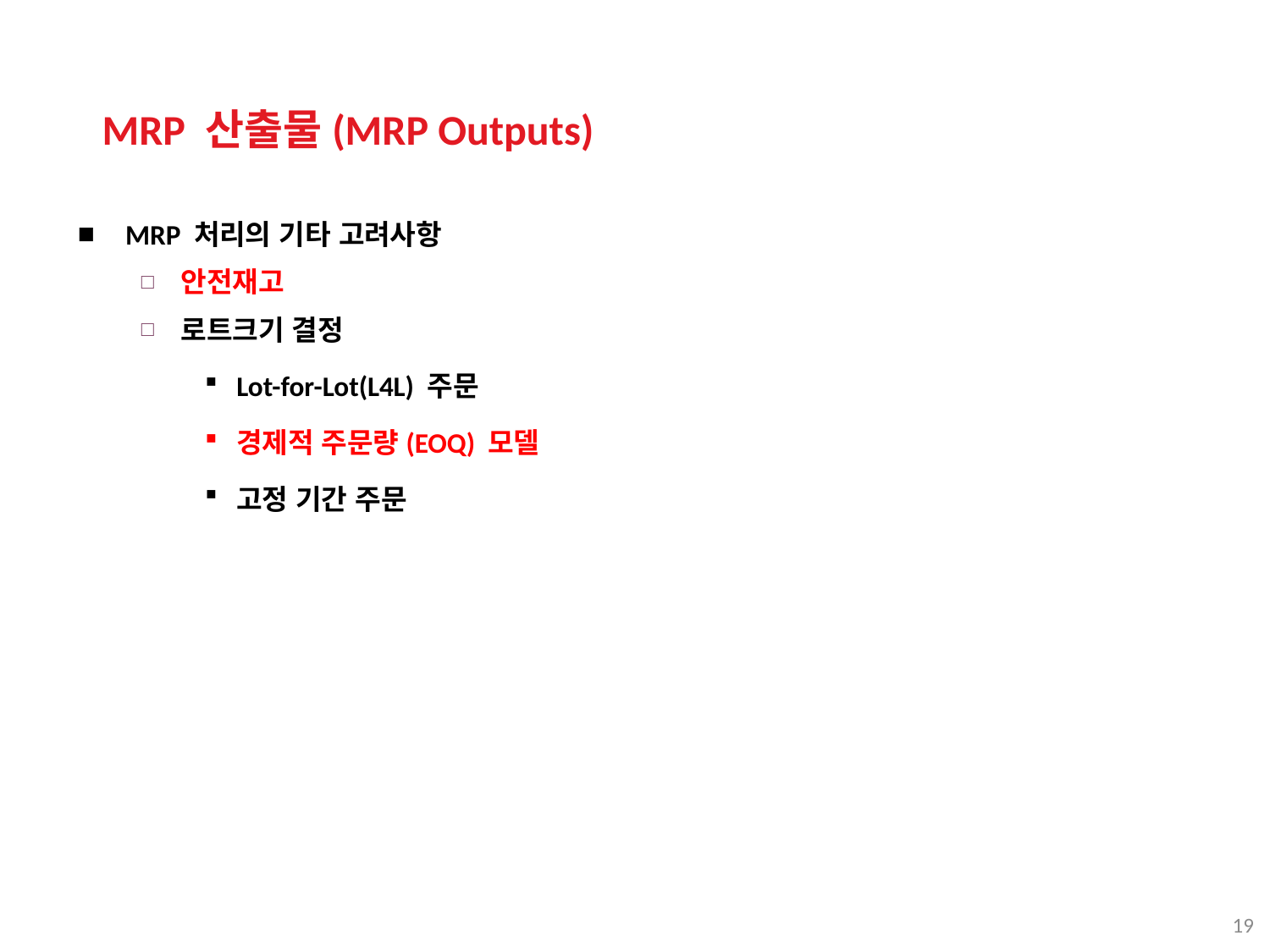

MRP 산출물(MRP Outputs)
MRP 처리의 기타 고려사항
안전재고
로트크기 결정
Lot-for-Lot(L4L) 주문
경제적 주문량(EOQ) 모델
고정 기간 주문

19